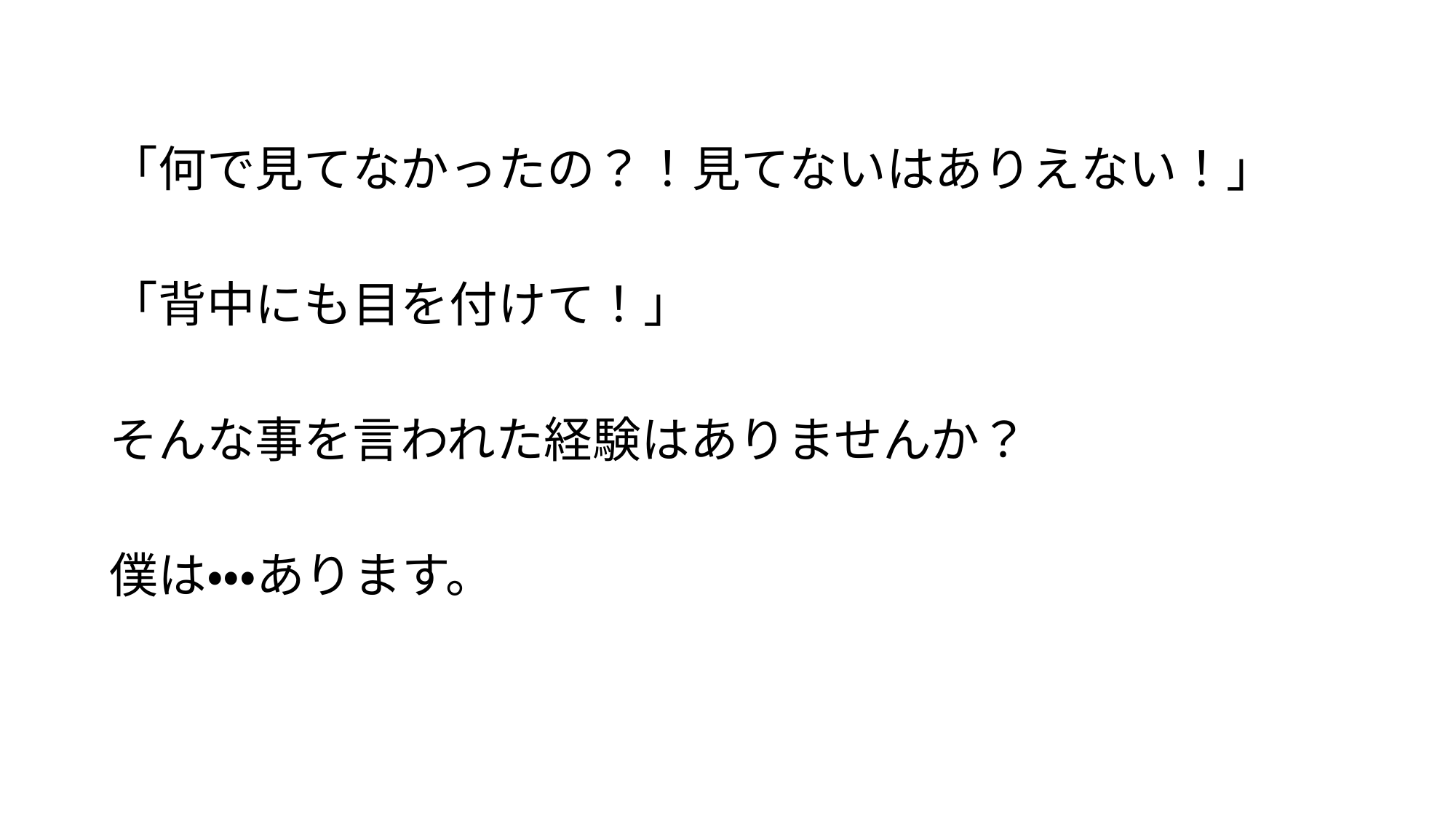

「何で見てなかったの？！見てないはありえない！」

「背中にも目を付けて！」

そんな事を言われた経験はありませんか？

僕は・・・あります。